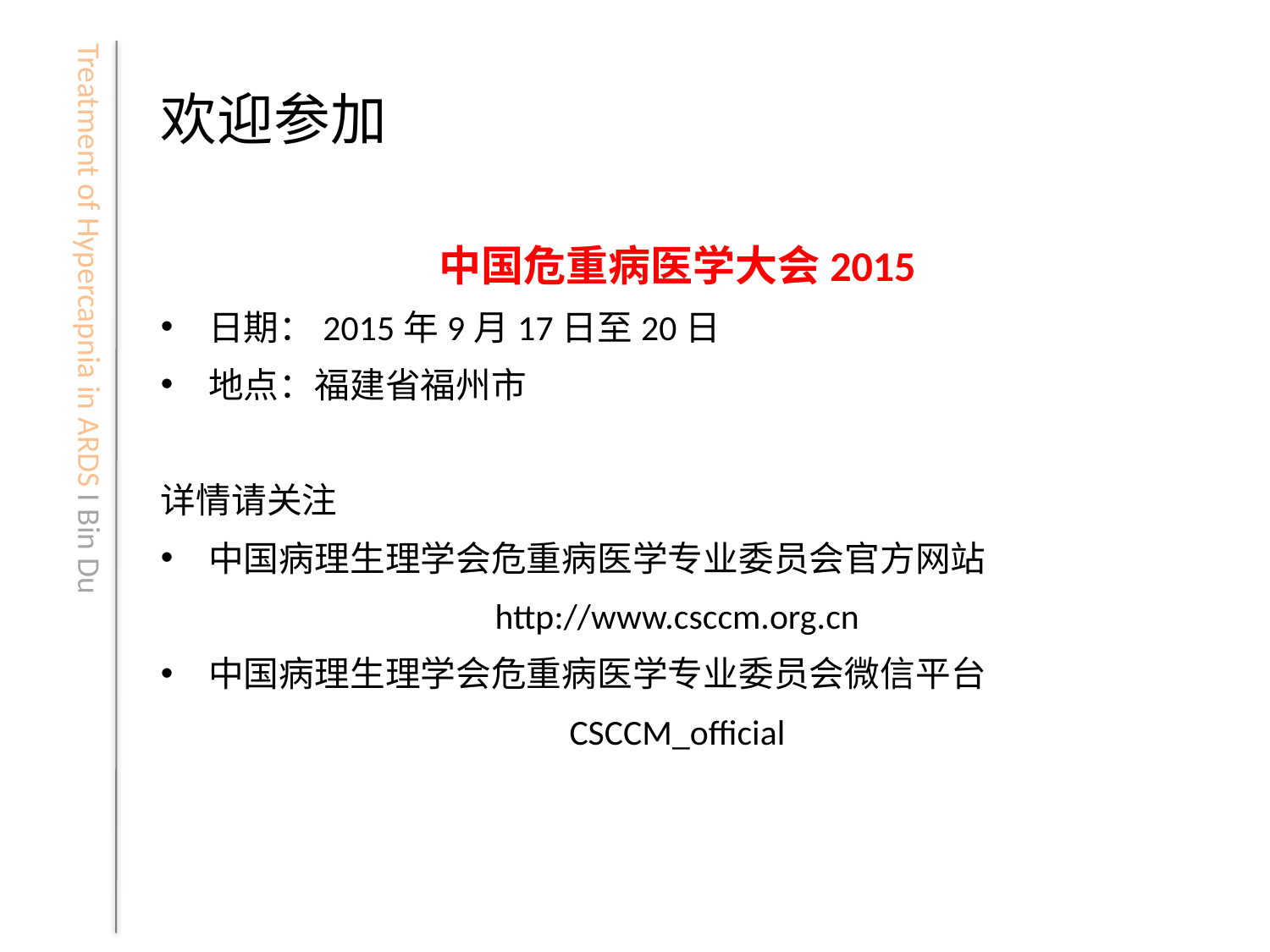

# 欢迎参加
中国危重病医学大会2015
日期：2015年9月17日至20日
地点：福建省福州市

详情请关注
中国病理生理学会危重病医学专业委员会官方网站
http://www.csccm.org.cn
中国病理生理学会危重病医学专业委员会微信平台
CSCCM_official